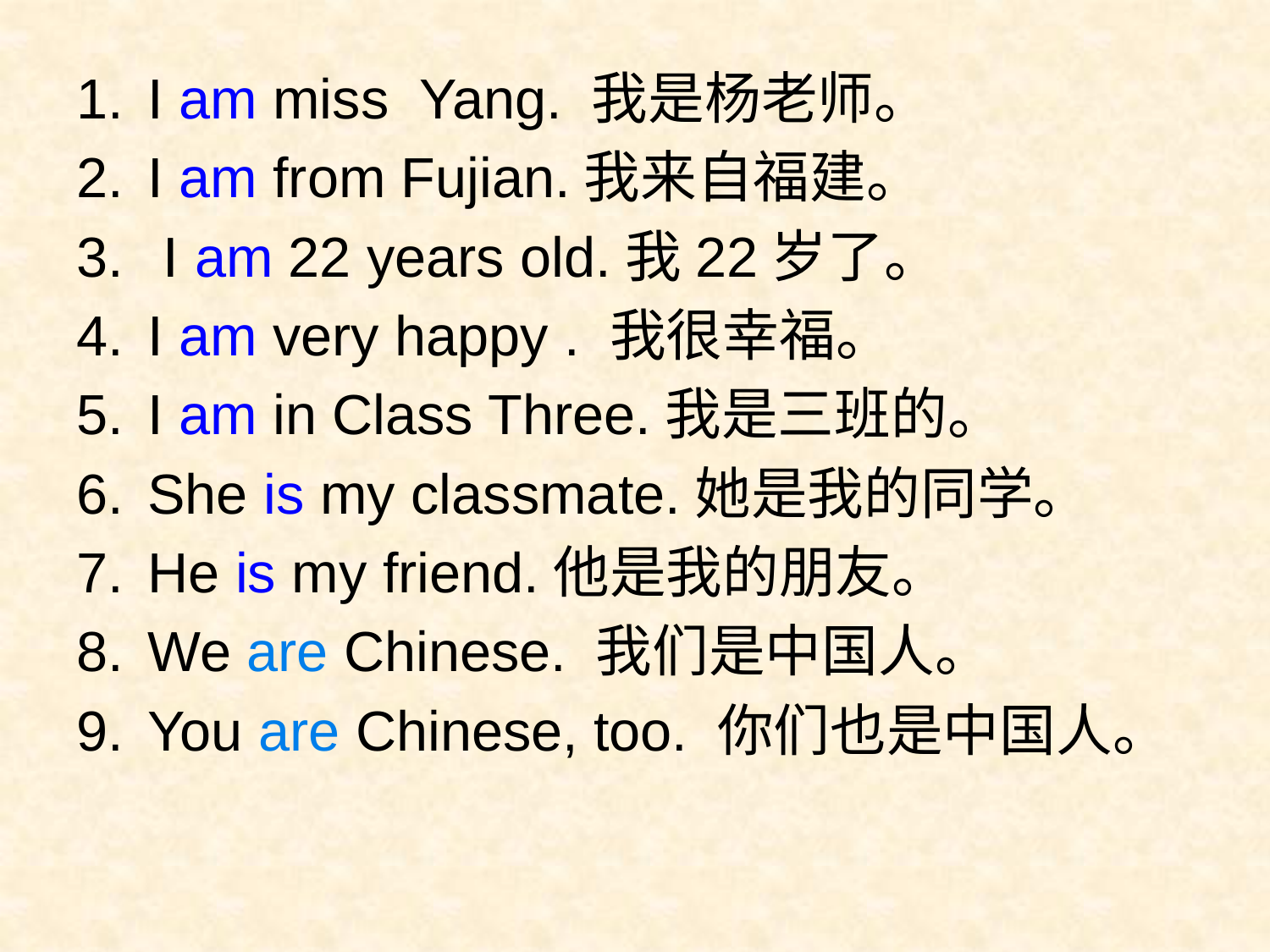

I am miss  Yang. 我是杨老师。
I am from Fujian.我来自福建。
 I am 22 years old.我22岁了。
I am very happy . 我很幸福。
I am in Class Three.我是三班的。
She is my classmate.她是我的同学。
He is my friend.他是我的朋友。
We are Chinese. 我们是中国人。
You are Chinese, too. 你们也是中国人。